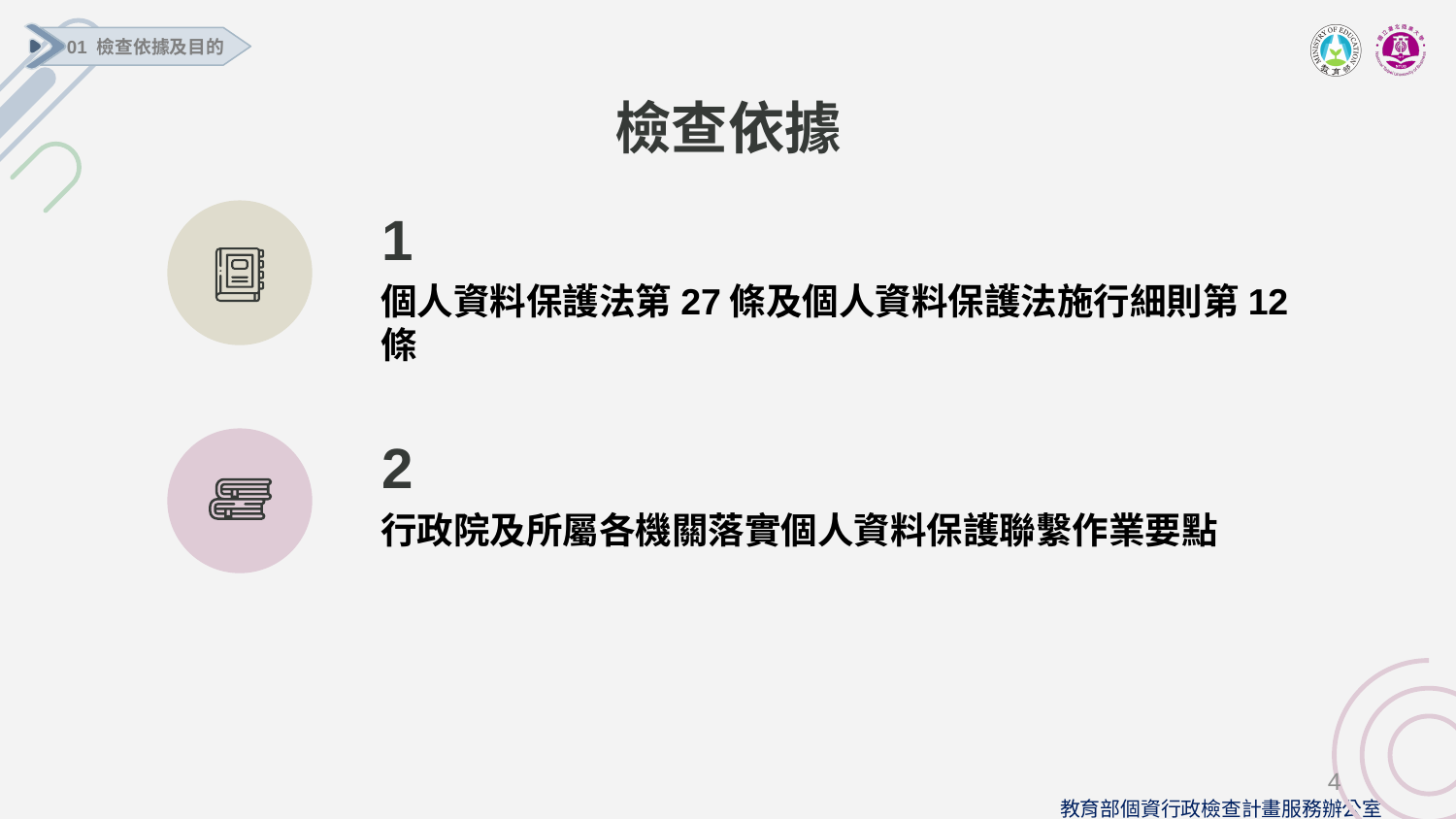

01 檢查依據及目的

# 檢查依據

1

個人資料保護法第27條及個人資料保護法施行細則第12條

2
行政院及所屬各機關落實個人資料保護聯繫作業要點

4